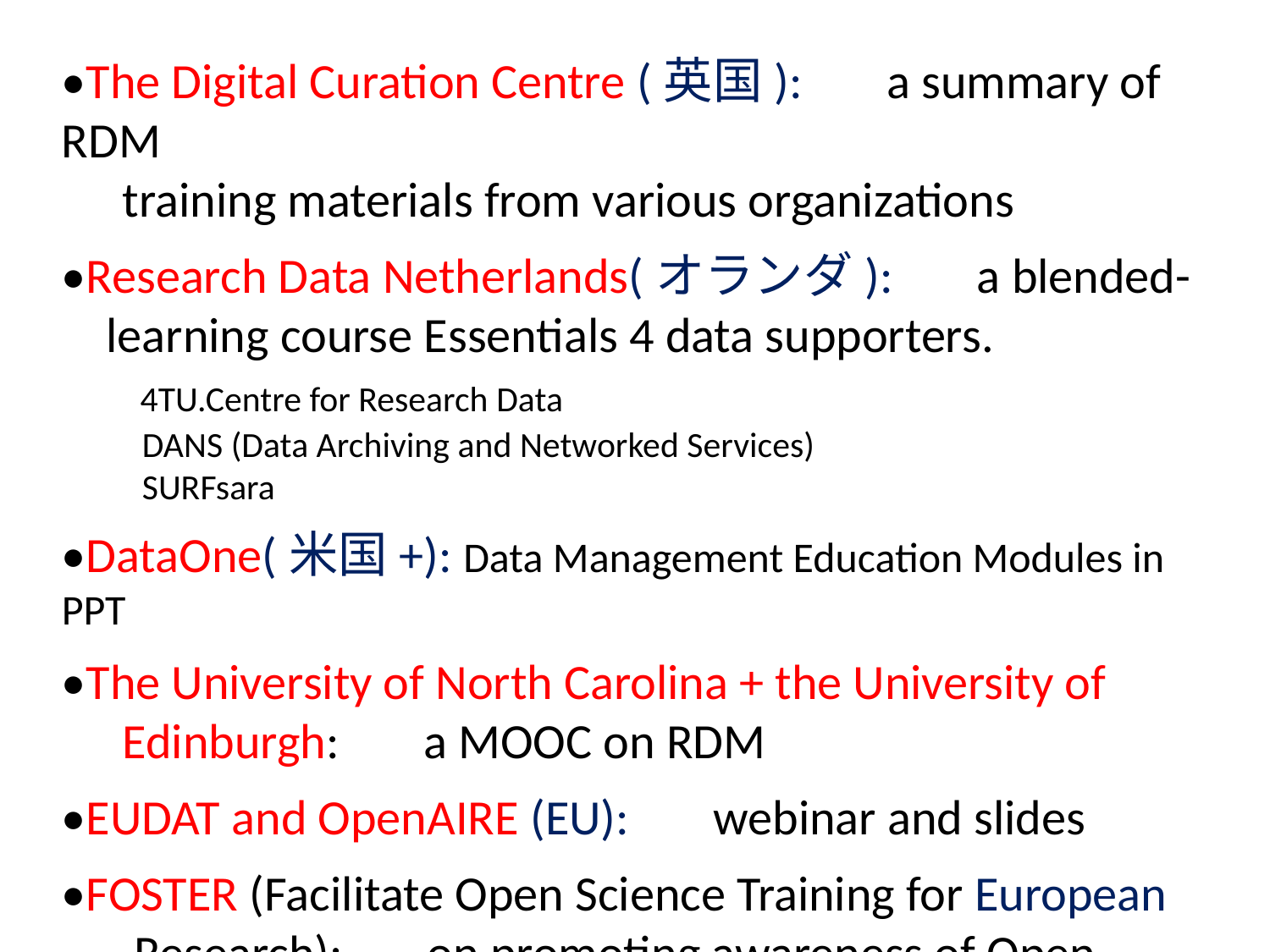

•The Digital Curation Centre (英国): 　a summary of RDM
　training materials from various organizations

•Research Data Netherlands(オランダ): 　a blended-
    learning course Essentials 4 data supporters.
       4TU.Centre for Research Data
          DANS (Data Archiving and Networked Services)
          SURFsara

•DataOne(米国+): Data Management Education Modules in PPT

•The University of North Carolina + the University of
　Edinburgh: 　a MOOC on RDM

•EUDAT and OpenAIRE (EU): 　webinar and slides

•FOSTER (Facilitate Open Science Training for European
　 Research): 　on promoting awareness of Open cience.